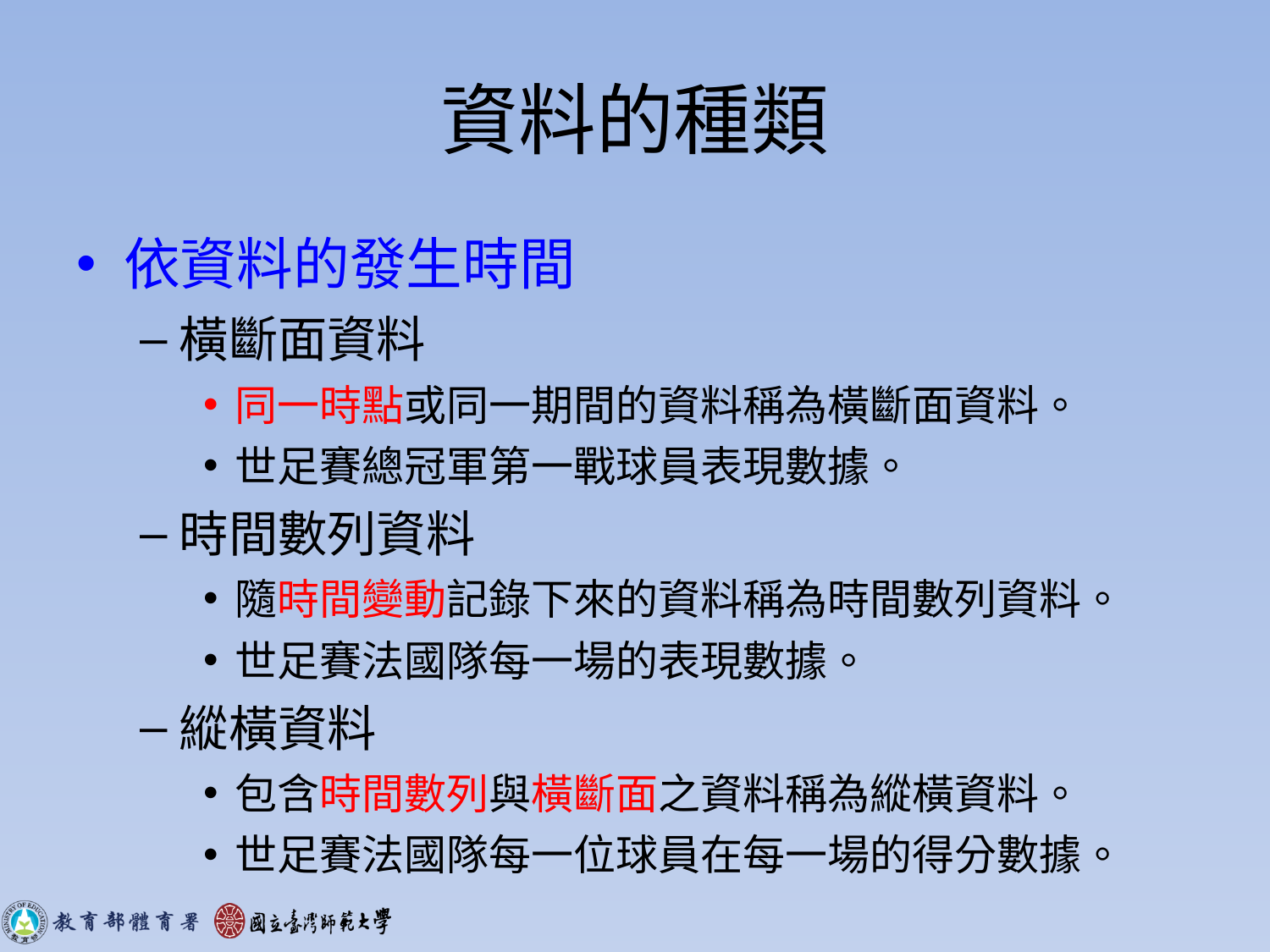

# 資料的種類
依資料的發生時間
橫斷面資料
同一時點或同一期間的資料稱為橫斷面資料。
世足賽總冠軍第一戰球員表現數據。
時間數列資料
隨時間變動記錄下來的資料稱為時間數列資料。
世足賽法國隊每一場的表現數據。
縱橫資料
包含時間數列與橫斷面之資料稱為縱橫資料。
世足賽法國隊每一位球員在每一場的得分數據。